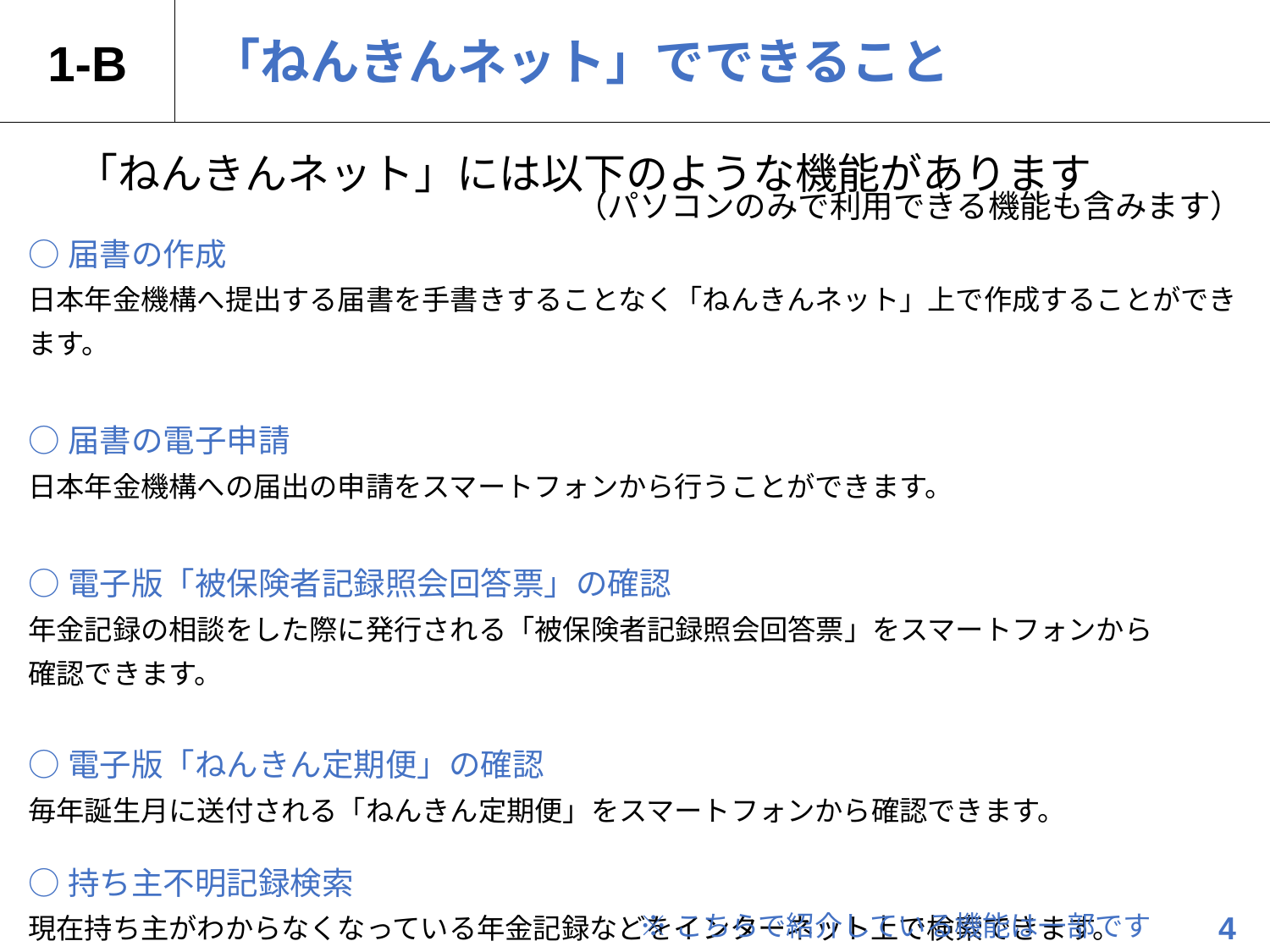

# 1-B
「ねんきんネット」でできること
「ねんきんネット」には以下のような機能があります
（パソコンのみで利用できる機能も含みます）
○届書の作成
日本年金機構へ提出する届書を手書きすることなく「ねんきんネット」上で作成することができます。

○届書の電子申請
日本年金機構への届出の申請をスマートフォンから行うことができます。

○電子版「被保険者記録照会回答票」の確認
年金記録の相談をした際に発行される「被保険者記録照会回答票」をスマートフォンから
確認できます。

○電子版「ねんきん定期便」の確認
毎年誕生月に送付される「ねんきん定期便」をスマートフォンから確認できます。

○持ち主不明記録検索
現在持ち主がわからなくなっている年金記録などをインターネット上で検索できます。
※こちらで紹介している機能は一部です
4